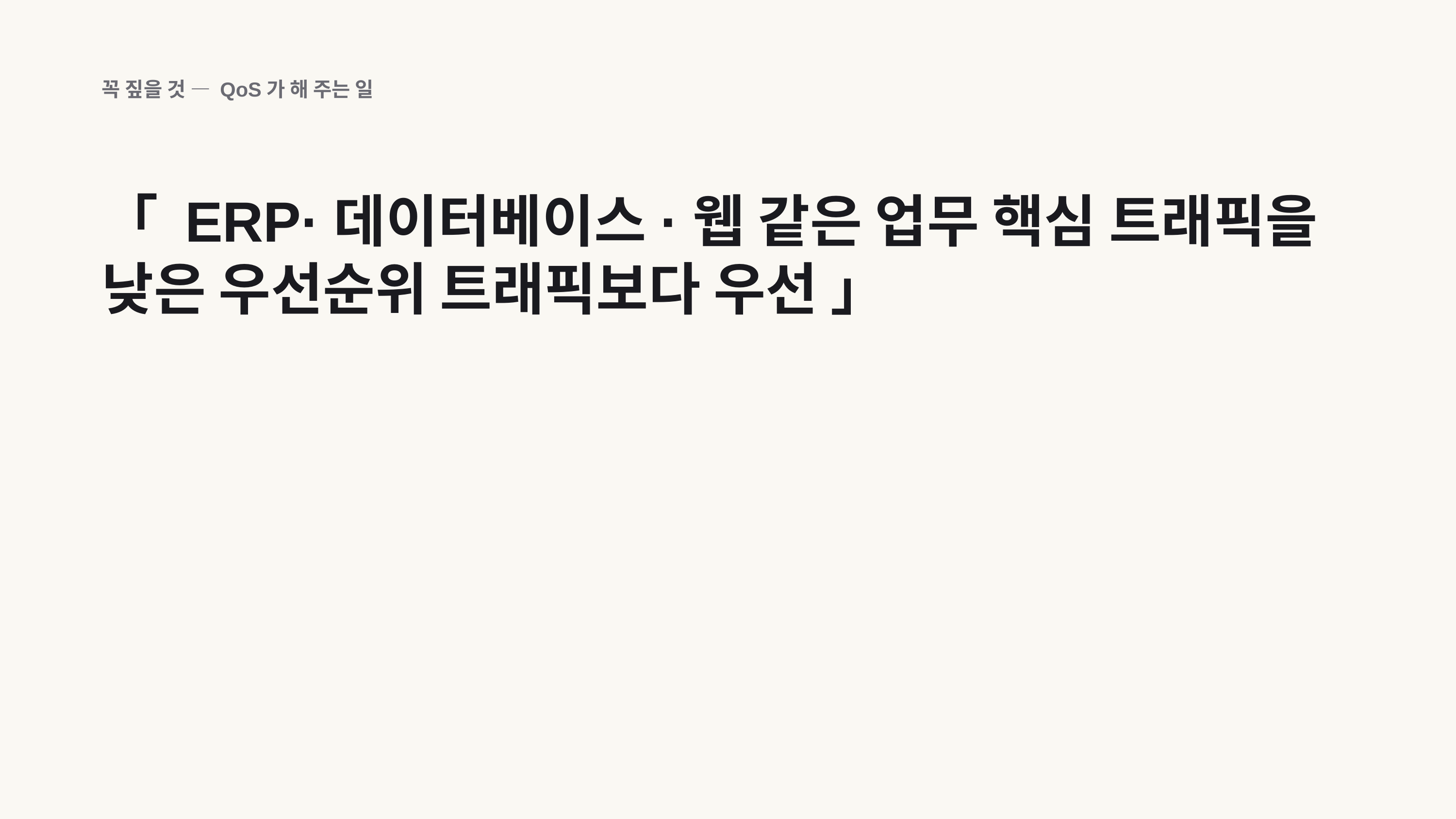

꼭 짚을 것 — QoS가 해 주는 일
「 ERP·데이터베이스·웹 같은 업무 핵심 트래픽을 낮은 우선순위 트래픽보다 우선 」